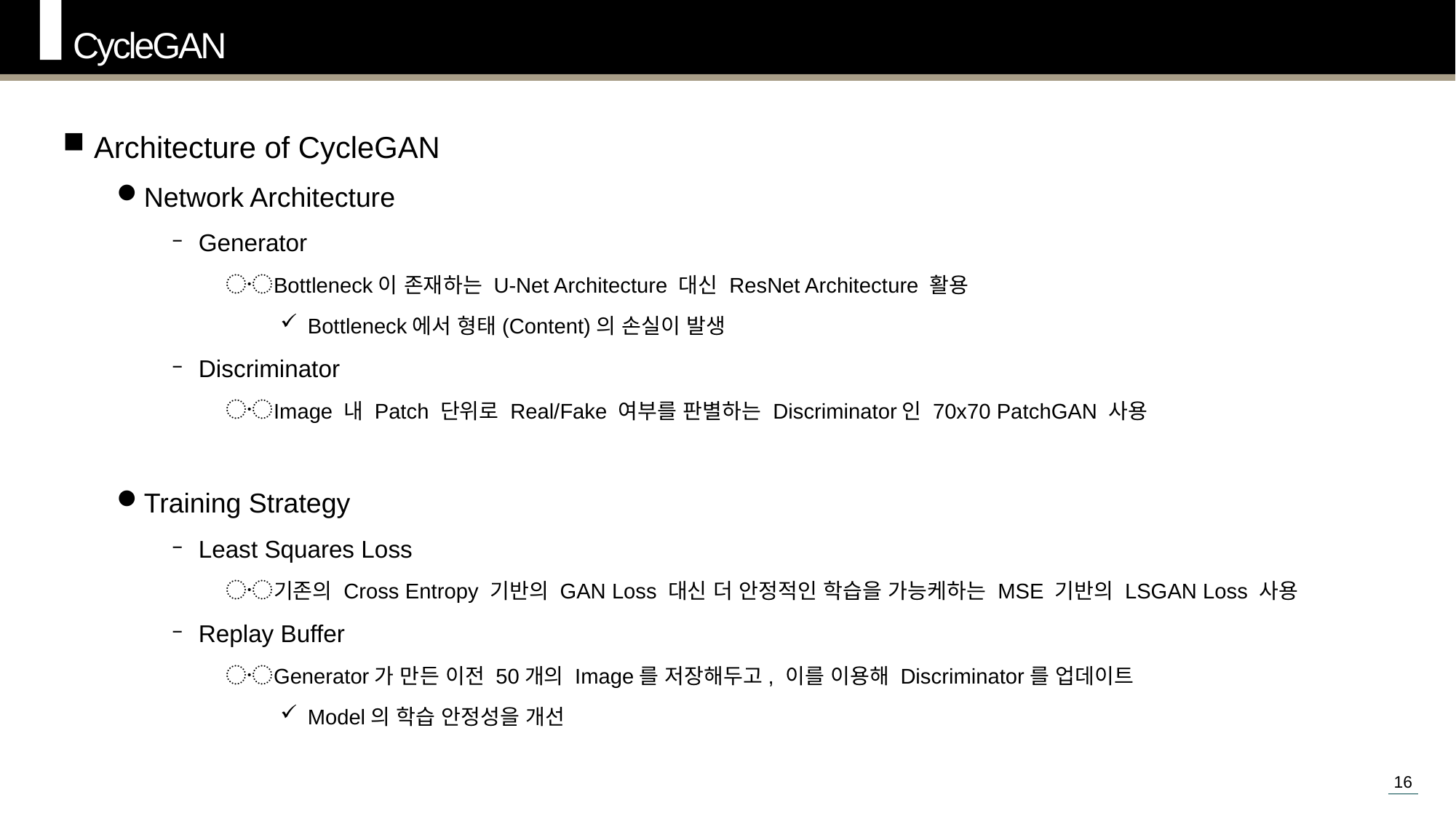

CycleGAN
Architecture of CycleGAN
Network Architecture
Generator
Bottleneck이 존재하는 U-Net Architecture 대신 ResNet Architecture 활용
Bottleneck에서 형태(Content)의 손실이 발생
Discriminator
Image 내 Patch 단위로 Real/Fake 여부를 판별하는 Discriminator인 70x70 PatchGAN 사용

Training Strategy
Least Squares Loss
기존의 Cross Entropy 기반의 GAN Loss 대신 더 안정적인 학습을 가능케하는 MSE 기반의 LSGAN Loss 사용
Replay Buffer
Generator가 만든 이전 50개의 Image를 저장해두고, 이를 이용해 Discriminator를 업데이트
Model의 학습 안정성을 개선